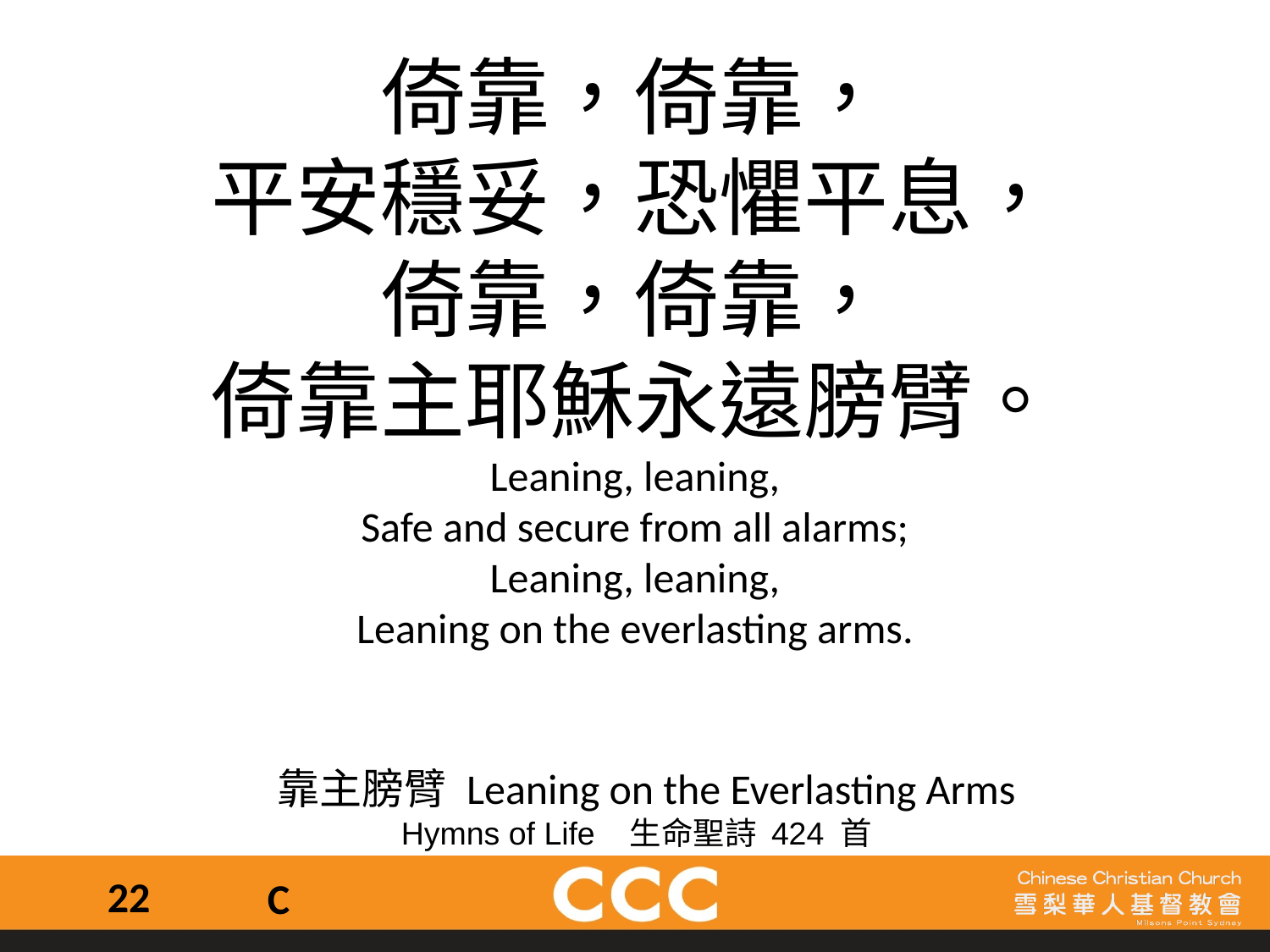

倚靠，倚靠，
平安穩妥，恐懼平息，
倚靠，倚靠，
倚靠主耶穌永遠膀臂。
Leaning, leaning,
Safe and secure from all alarms;
Leaning, leaning,
Leaning on the everlasting arms.
 靠主膀臂 Leaning on the Everlasting Arms
Hymns of Life   生命聖詩 424 首
22
C